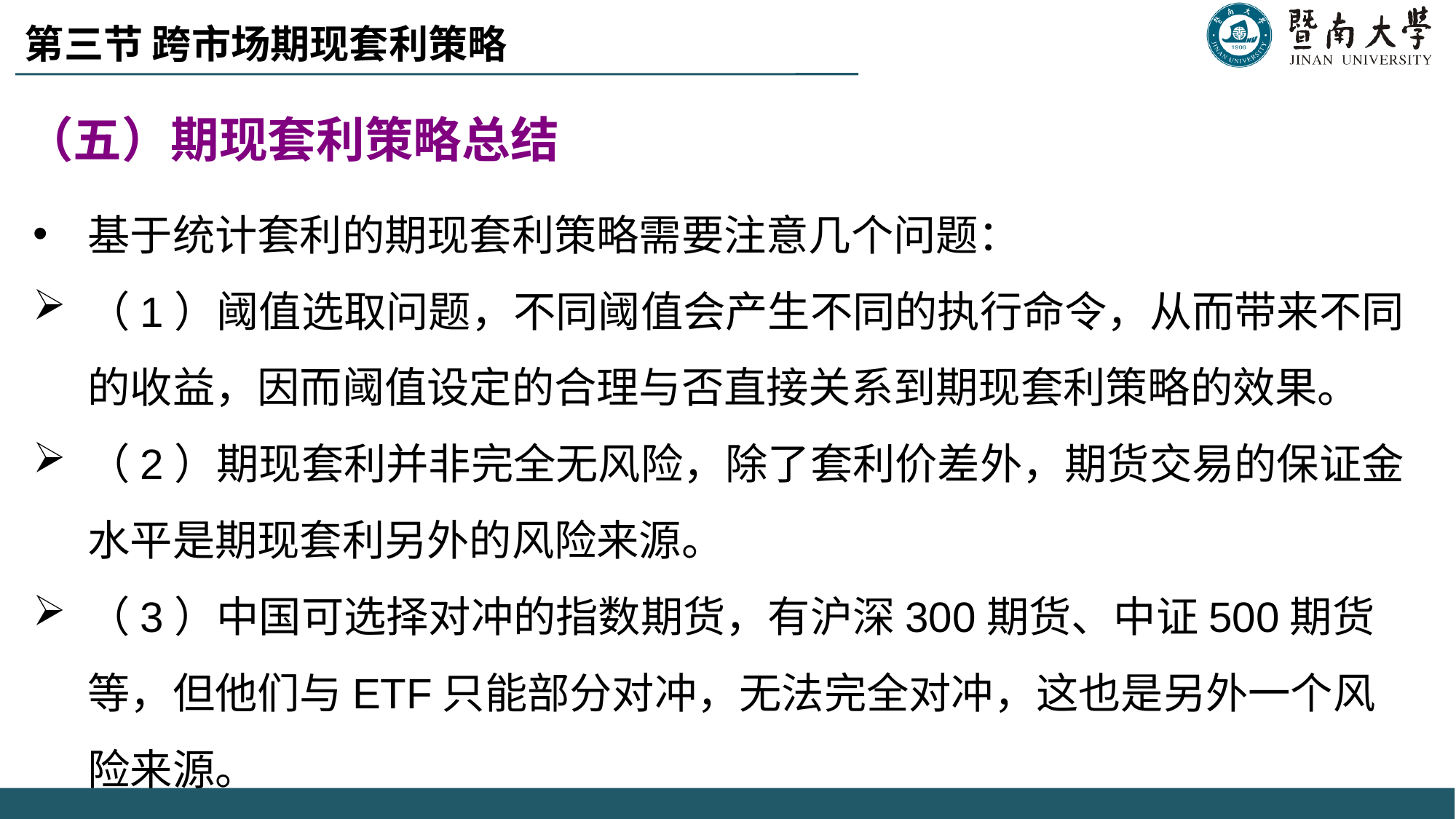

第三节 跨市场期现套利策略
# （五）期现套利策略总结
基于统计套利的期现套利策略需要注意几个问题：
（1）阈值选取问题，不同阈值会产生不同的执行命令，从而带来不同的收益，因而阈值设定的合理与否直接关系到期现套利策略的效果。
（2）期现套利并非完全无风险，除了套利价差外，期货交易的保证金水平是期现套利另外的风险来源。
（3）中国可选择对冲的指数期货，有沪深300期货、中证500期货等，但他们与ETF只能部分对冲，无法完全对冲，这也是另外一个风险来源。